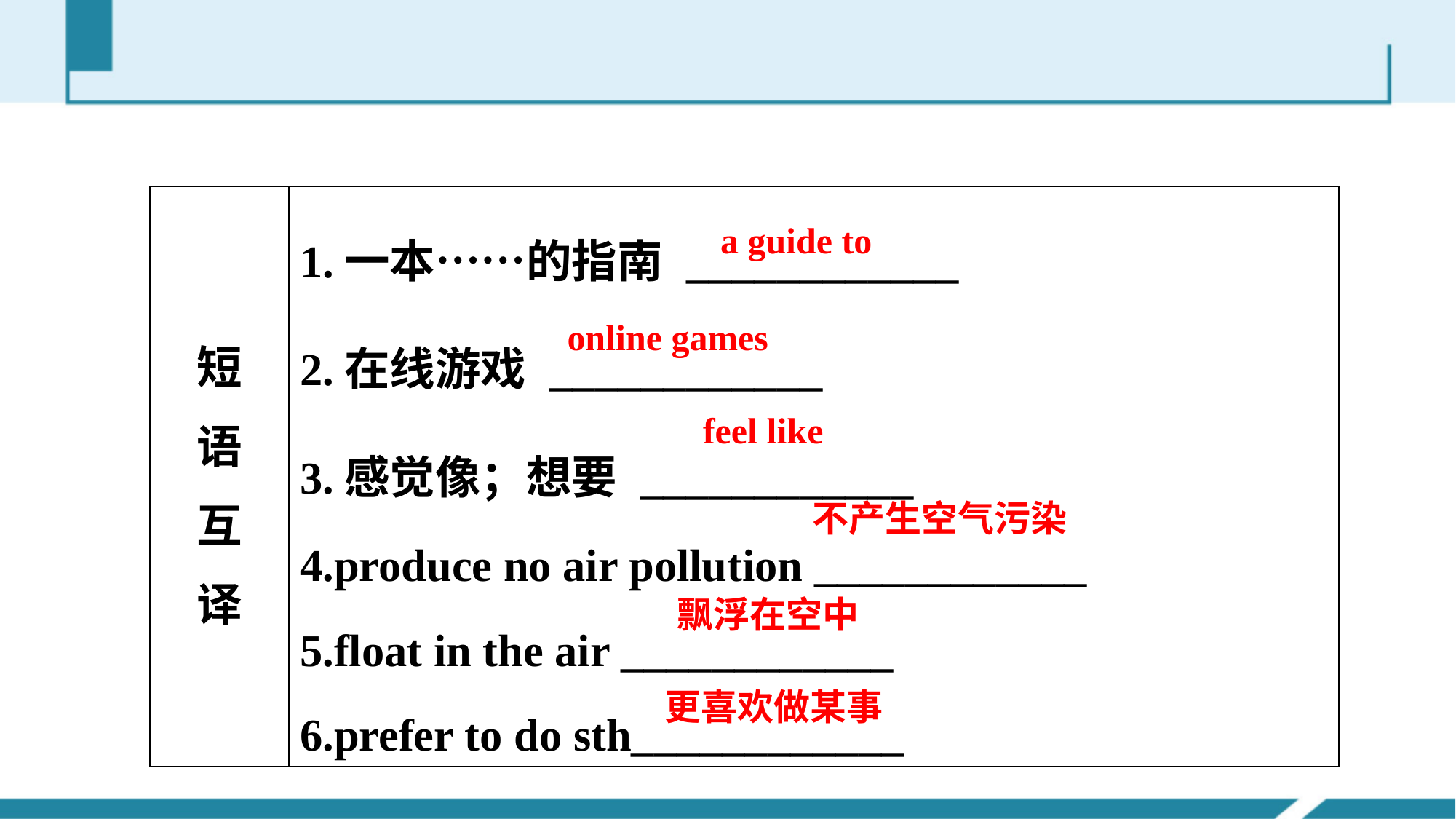

| 短 语 互 译 | 1.一本……的指南 \_\_\_\_\_\_\_\_\_\_\_\_ 2.在线游戏 \_\_\_\_\_\_\_\_\_\_\_\_ 3.感觉像；想要 \_\_\_\_\_\_\_\_\_\_\_\_ 4.produce no air pollution \_\_\_\_\_\_\_\_\_\_\_\_ 5.float in the air \_\_\_\_\_\_\_\_\_\_\_\_ 6.prefer to do sth\_\_\_\_\_\_\_\_\_\_\_\_ |
| --- | --- |
a guide to
online games

feel like
不产生空气污染
飘浮在空中
更喜欢做某事